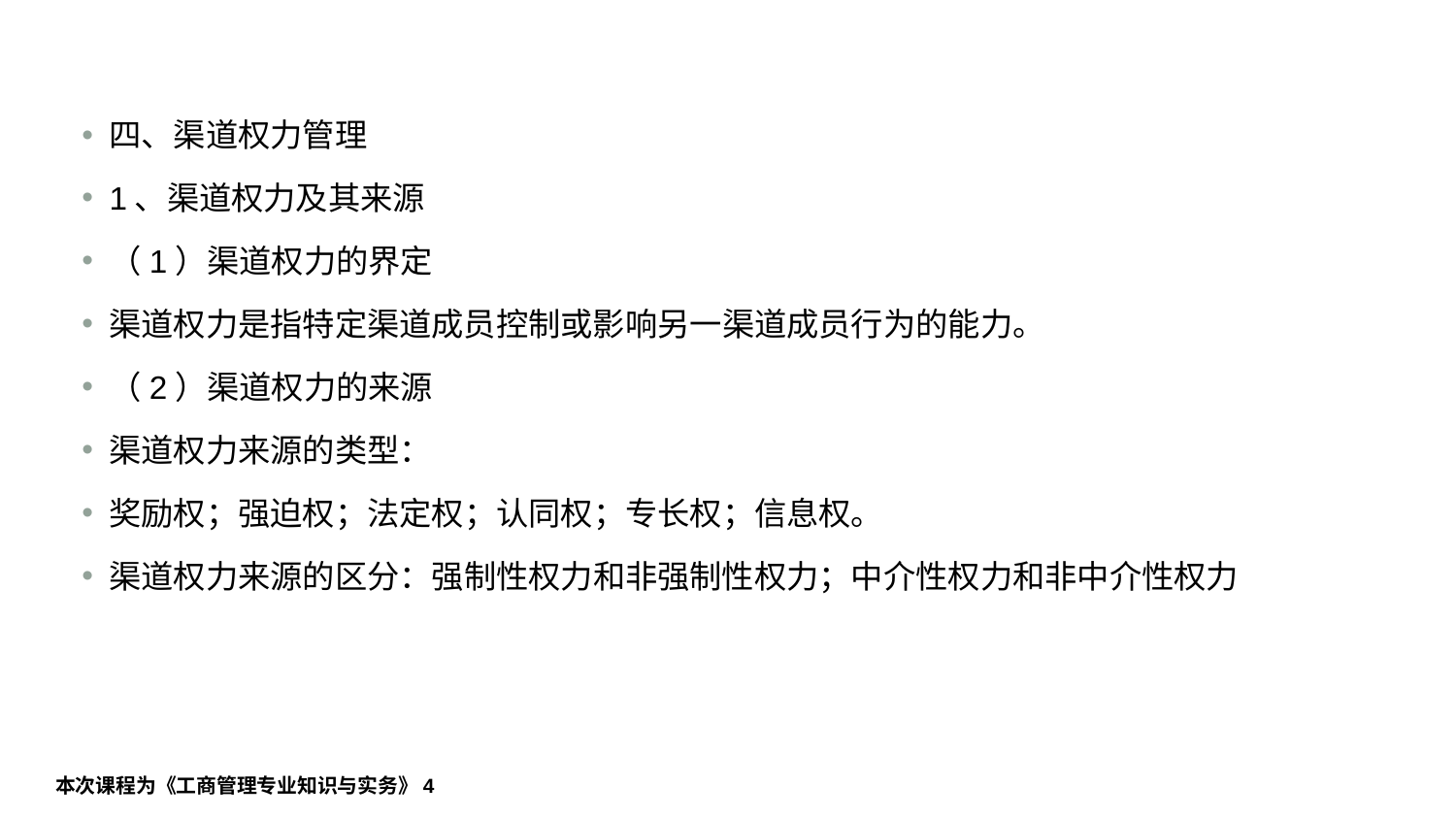

#
四、渠道权力管理
1、渠道权力及其来源
（1）渠道权力的界定
渠道权力是指特定渠道成员控制或影响另一渠道成员行为的能力。
（2）渠道权力的来源
渠道权力来源的类型：
奖励权；强迫权；法定权；认同权；专长权；信息权。
渠道权力来源的区分：强制性权力和非强制性权力；中介性权力和非中介性权力